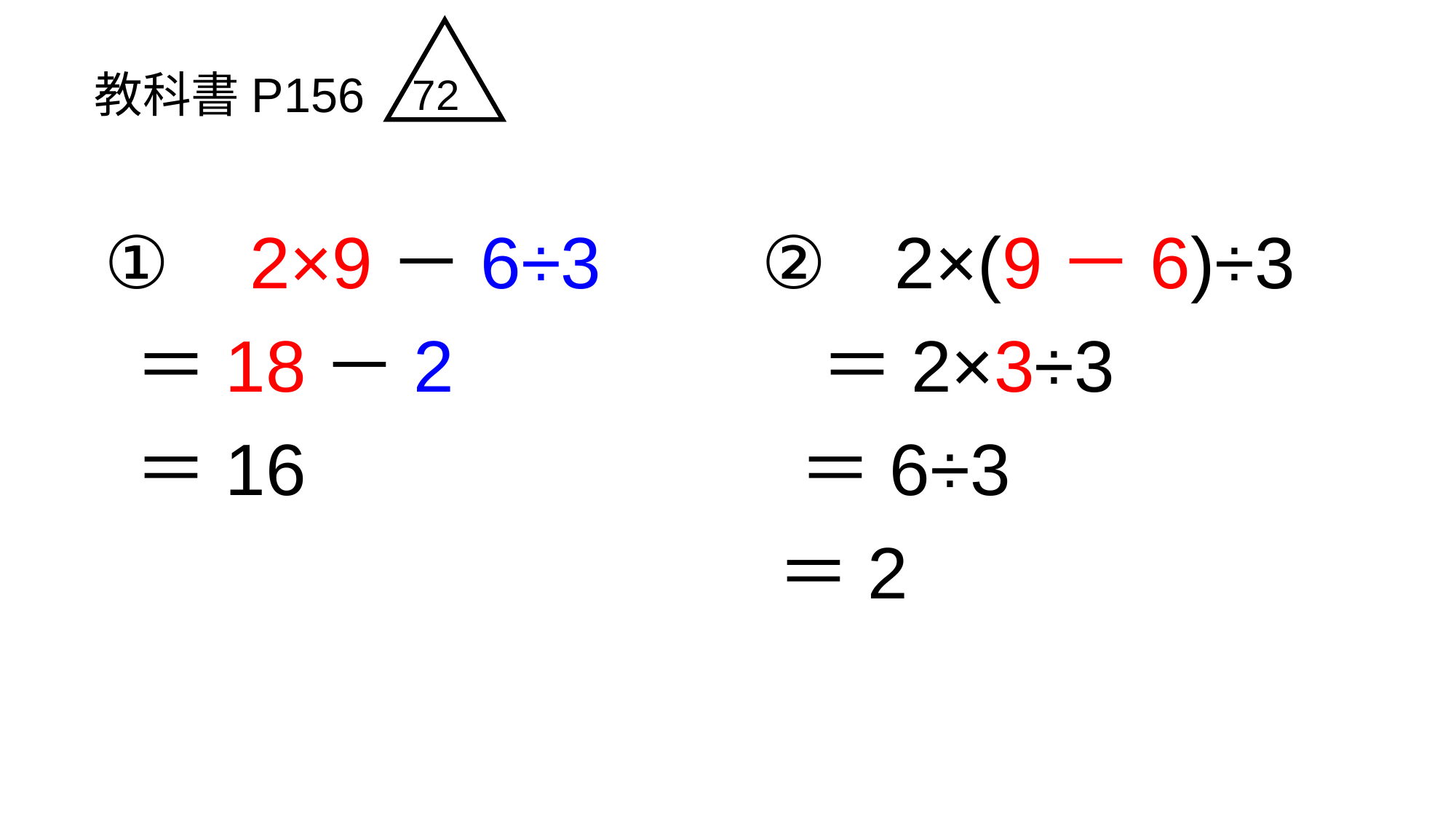

教科書P156
72
①
2×9－6÷3
②
2×(9－6)÷3
＝18－2
＝2×3÷3
＝6÷3
＝16
＝2